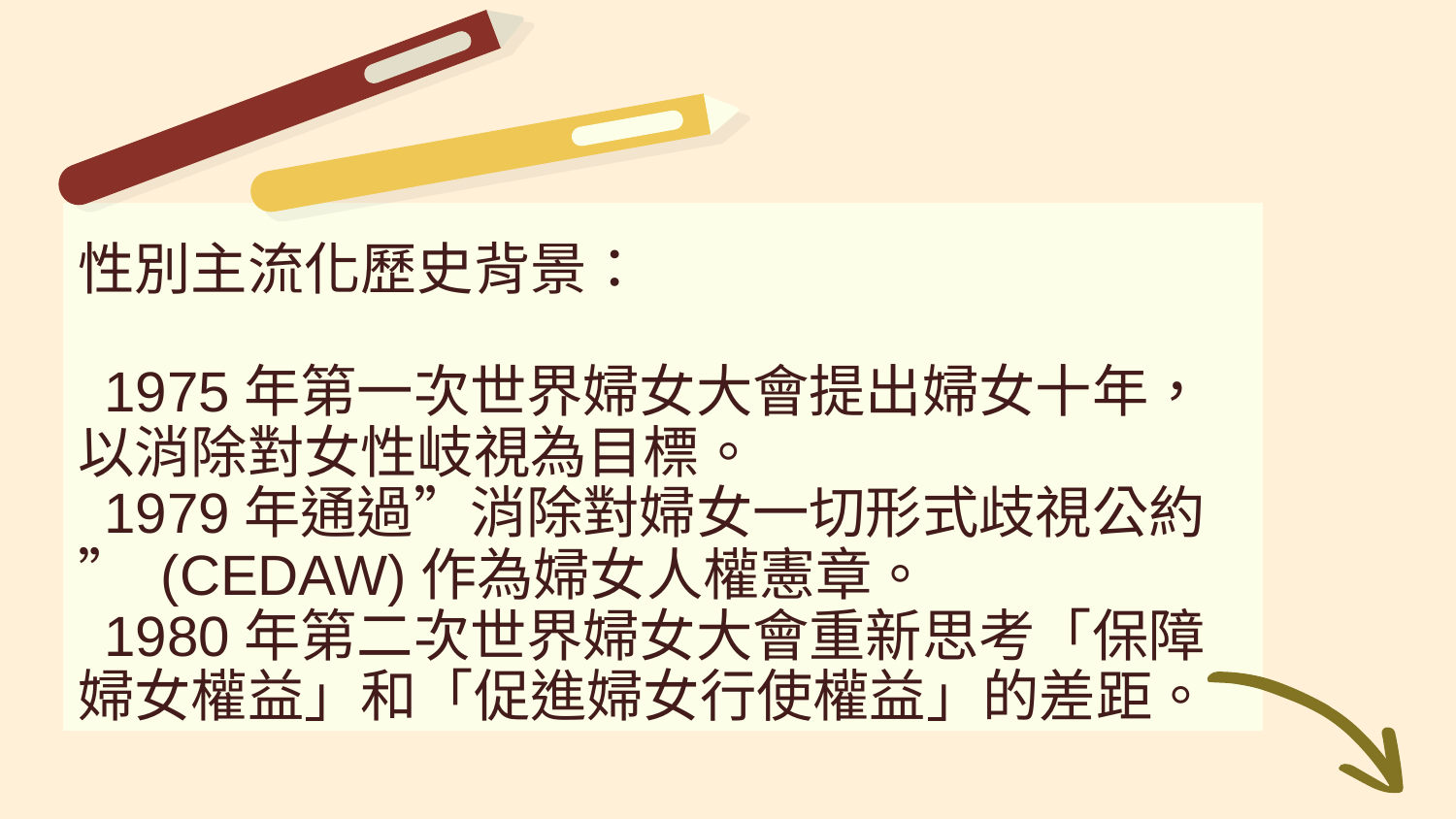

# 性別主流化歷史背景： 1975年第一次世界婦女大會提出婦女十年，以消除對女性岐視為目標。 1979年通過”消除對婦女一切形式歧視公約” (CEDAW)作為婦女人權憲章。 1980年第二次世界婦女大會重新思考「保障婦女權益」和「促進婦女行使權益」的差距。